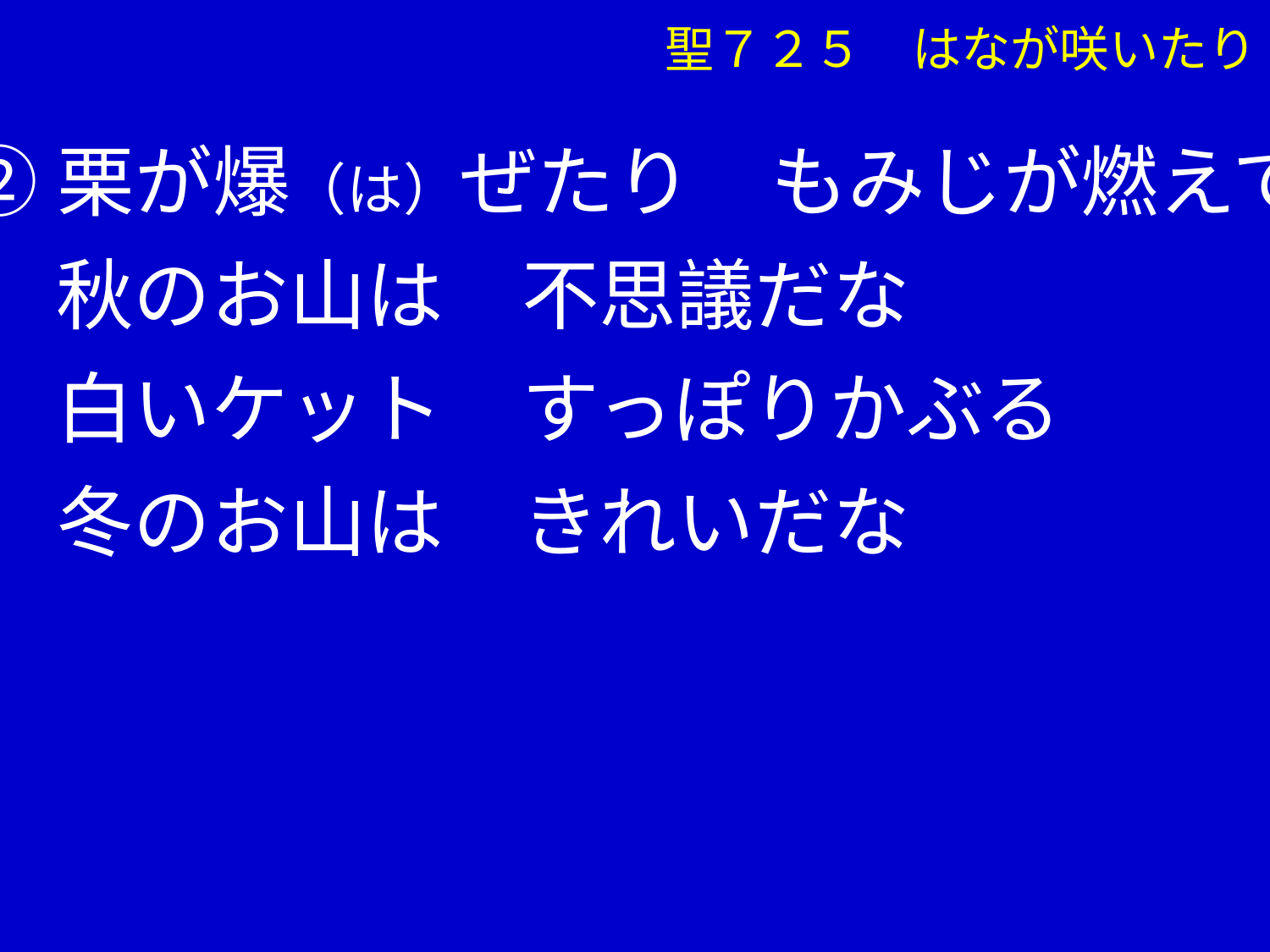

聖７２５　はなが咲いたり
②栗が爆（は）ぜたり　もみじが燃えて
　 秋のお山は　不思議だな
　 白いケット　すっぽりかぶる
　 冬のお山は　きれいだな